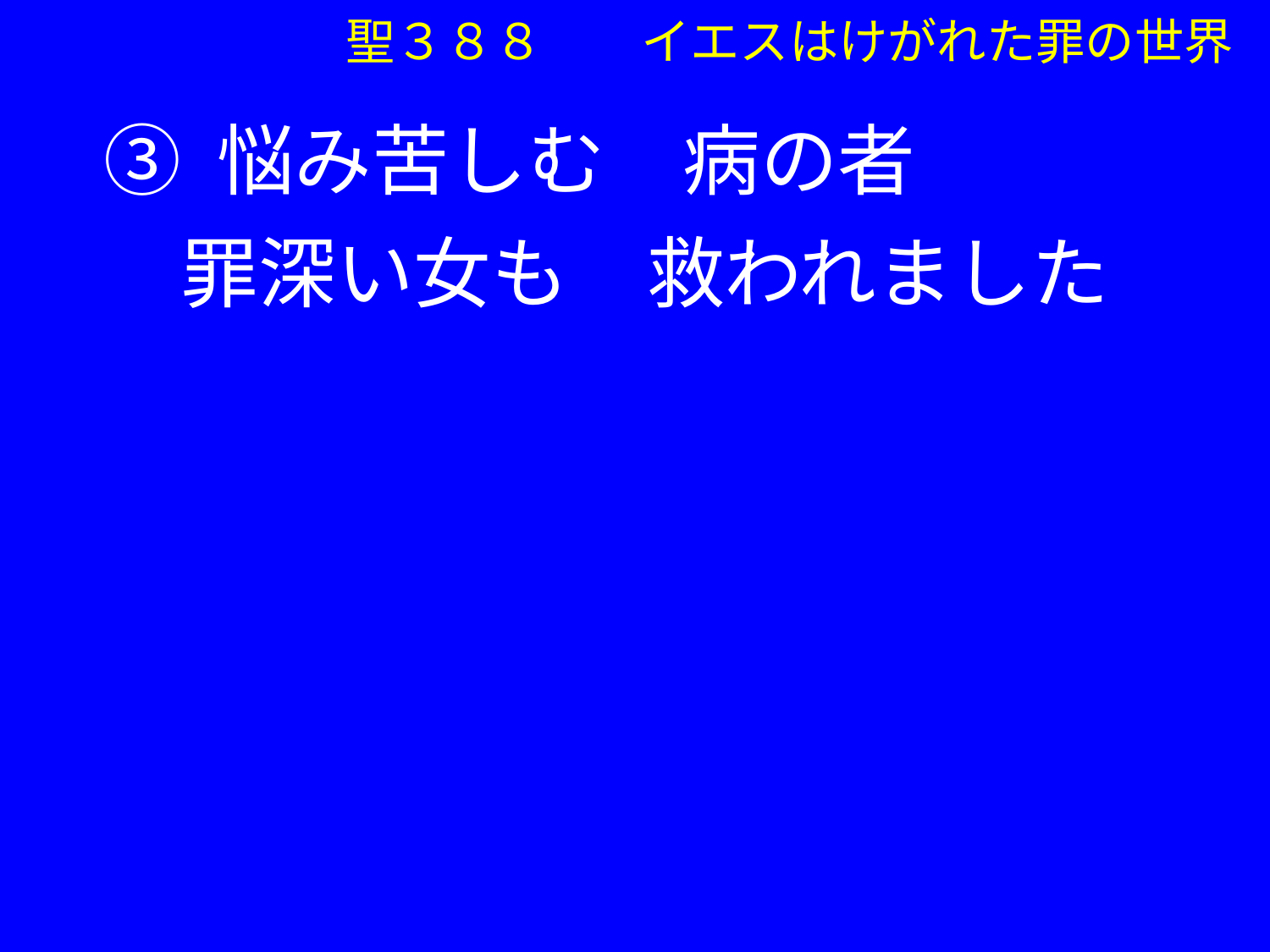

③ 悩み苦しむ　病の者
　罪深い女も　救われました
聖３８８　　イエスはけがれた罪の世界